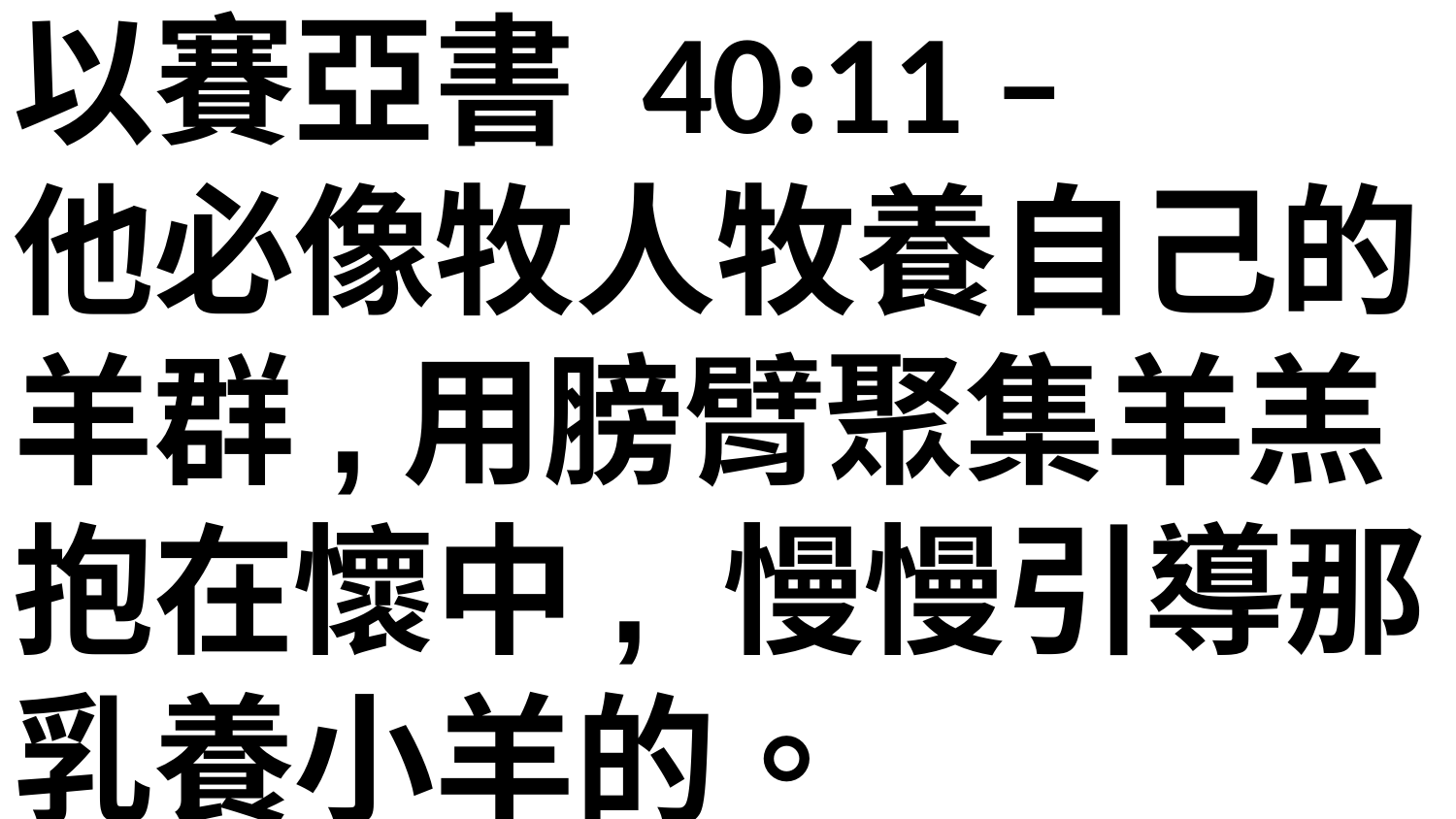

以賽亞書 40:11 –
他必像牧人牧養自己的羊群,用膀臂聚集羊羔抱在懷中, 慢慢引導那乳養小羊的。